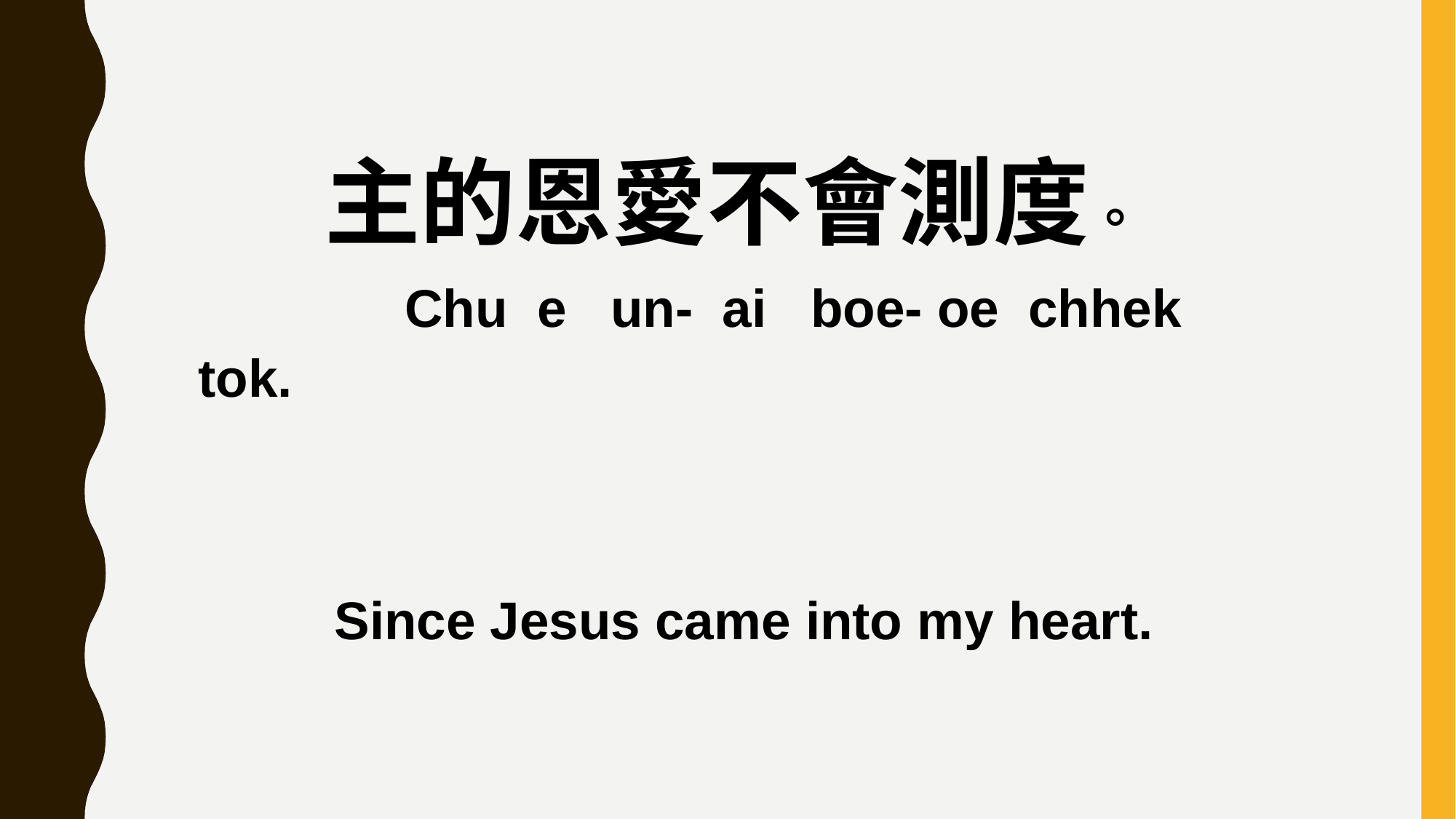

主的恩愛不會測度。
              Chu  e   un-  ai   boe- oe  chhek  tok.

Since Jesus came into my heart.